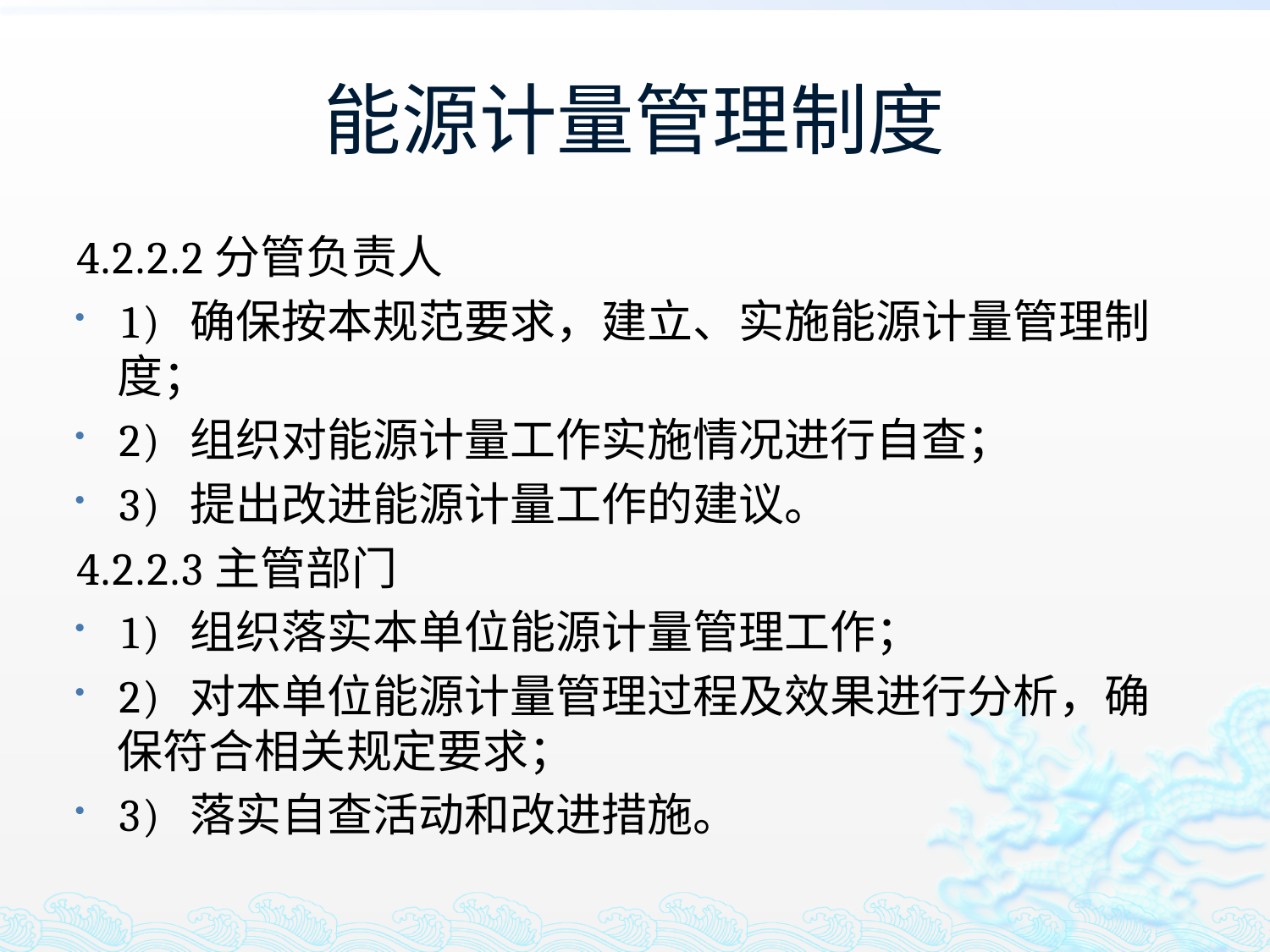

# 能源计量管理制度

4.2.2.2分管负责人
1)  确保按本规范要求，建立、实施能源计量管理制度；
2)  组织对能源计量工作实施情况进行自查；
3)  提出改进能源计量工作的建议。
4.2.2.3主管部门
1)  组织落实本单位能源计量管理工作；
2)  对本单位能源计量管理过程及效果进行分析，确保符合相关规定要求；
3)  落实自查活动和改进措施。